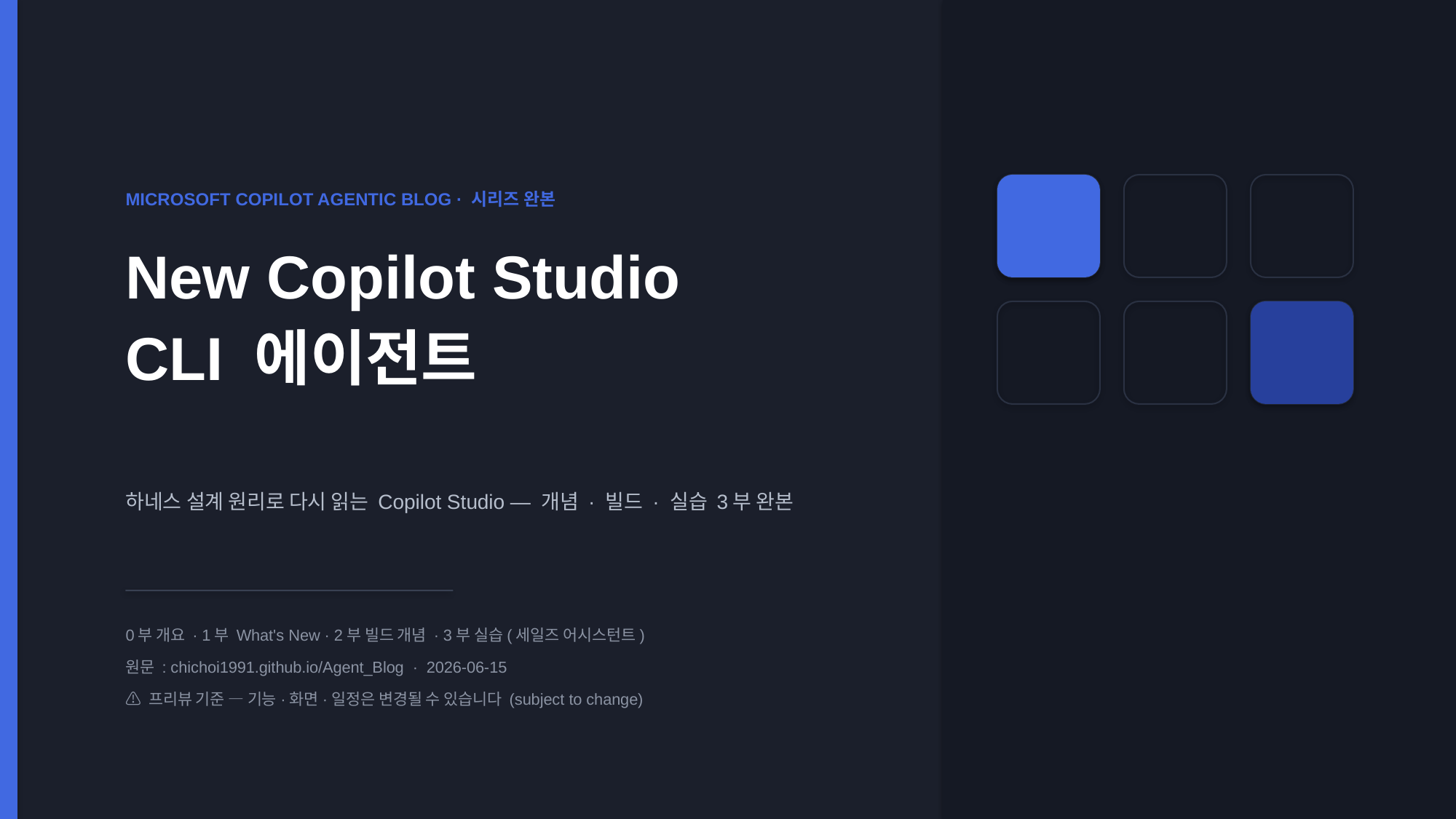

MICROSOFT COPILOT AGENTIC BLOG · 시리즈 완본
New Copilot Studio
CLI 에이전트

하네스 설계 원리로 다시 읽는 Copilot Studio — 개념 · 빌드 · 실습 3부 완본

0부 개요 · 1부 What's New · 2부 빌드 개념 · 3부 실습(세일즈 어시스턴트)
원문 : chichoi1991.github.io/Agent_Blog  ·  2026-06-15
⚠ 프리뷰 기준 — 기능·화면·일정은 변경될 수 있습니다 (subject to change)